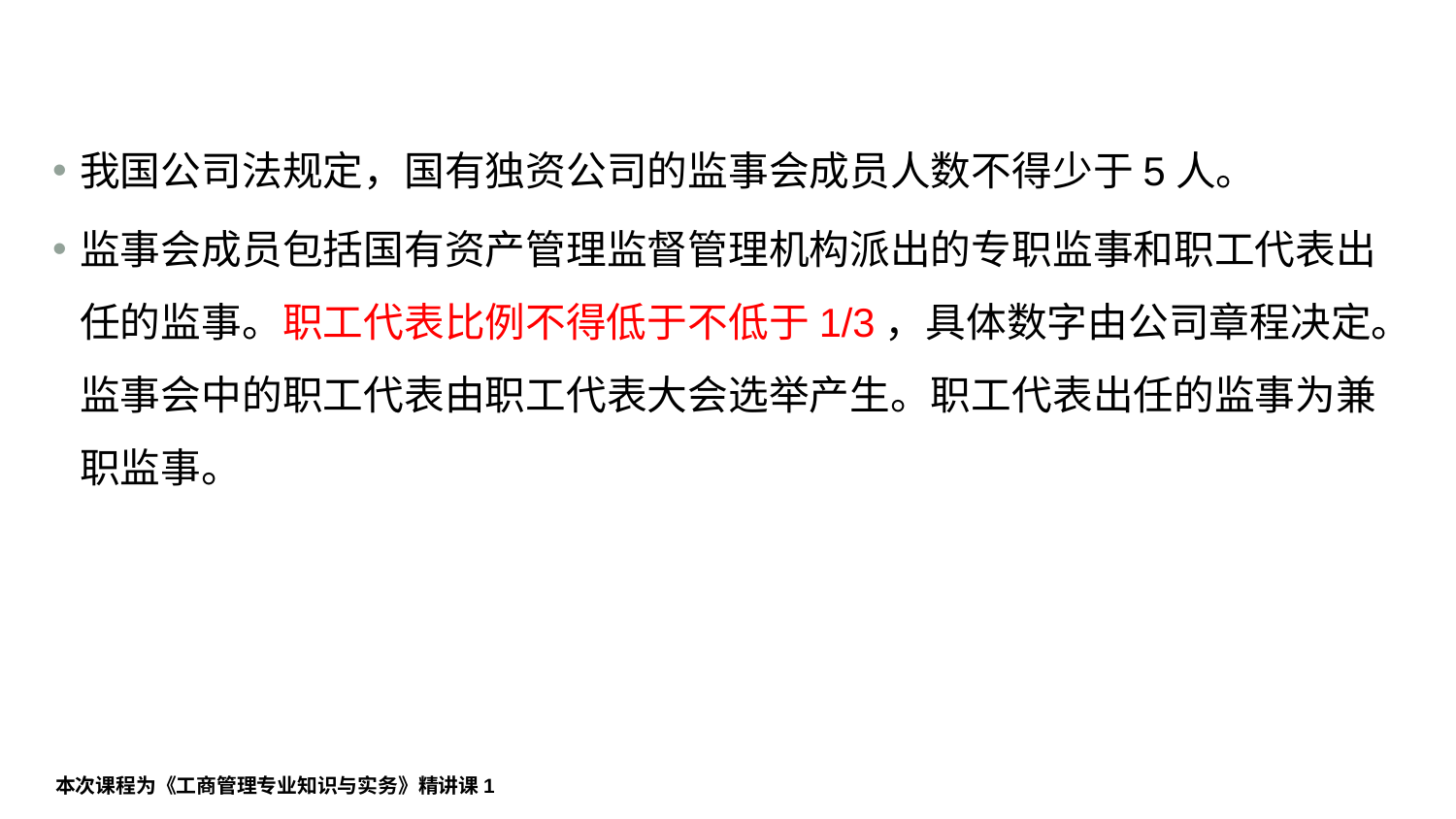

#
我国公司法规定，国有独资公司的监事会成员人数不得少于5人。
监事会成员包括国有资产管理监督管理机构派出的专职监事和职工代表出任的监事。职工代表比例不得低于不低于1/3，具体数字由公司章程决定。监事会中的职工代表由职工代表大会选举产生。职工代表出任的监事为兼职监事。